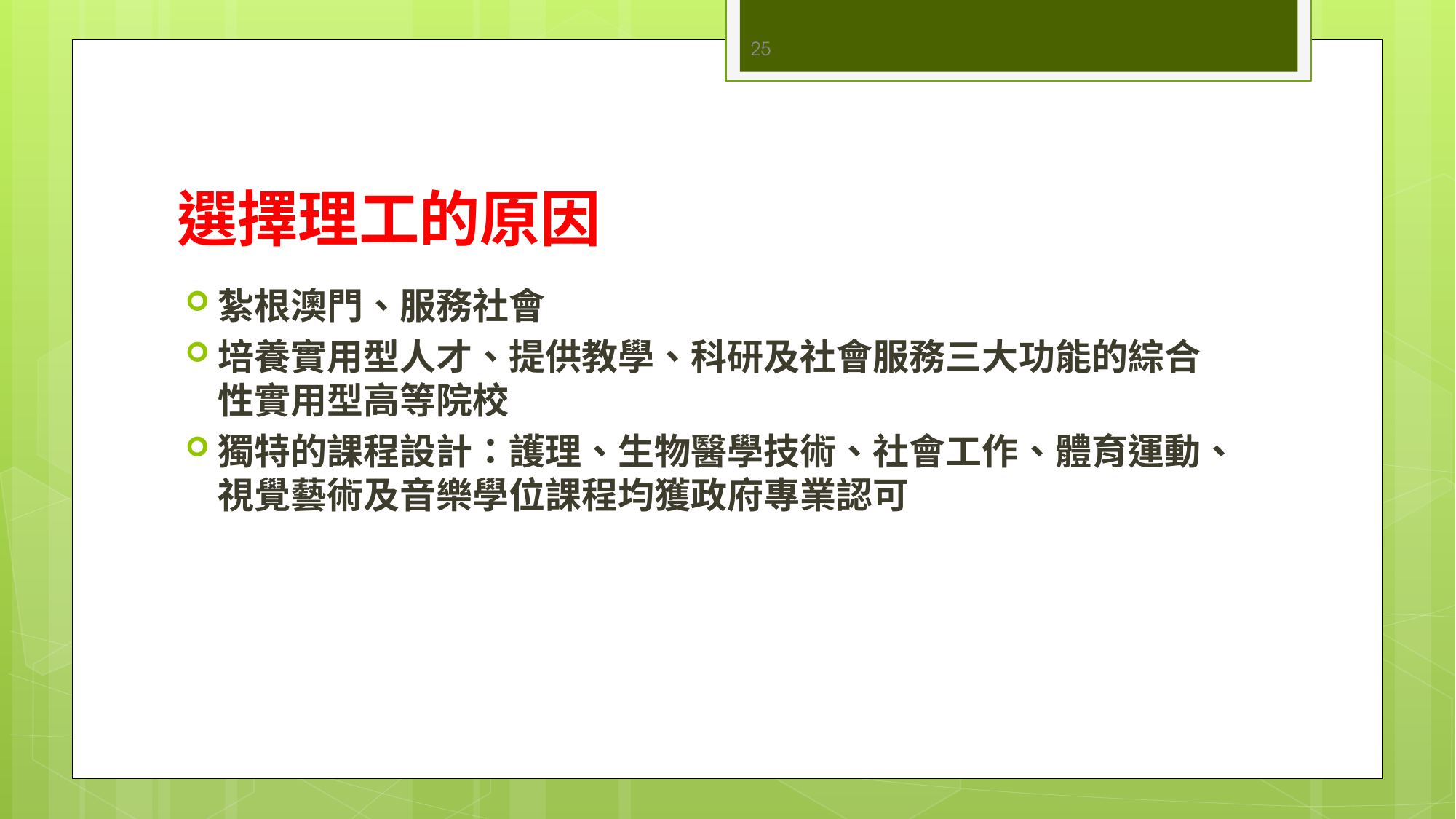

25
# 選擇理工的原因
紮根澳門、服務社會
培養實用型人才、提供教學、科研及社會服務三大功能的綜合性實用型高等院校
獨特的課程設計：護理、生物醫學技術、社會工作、體育運動、視覺藝術及音樂學位課程均獲政府專業認可